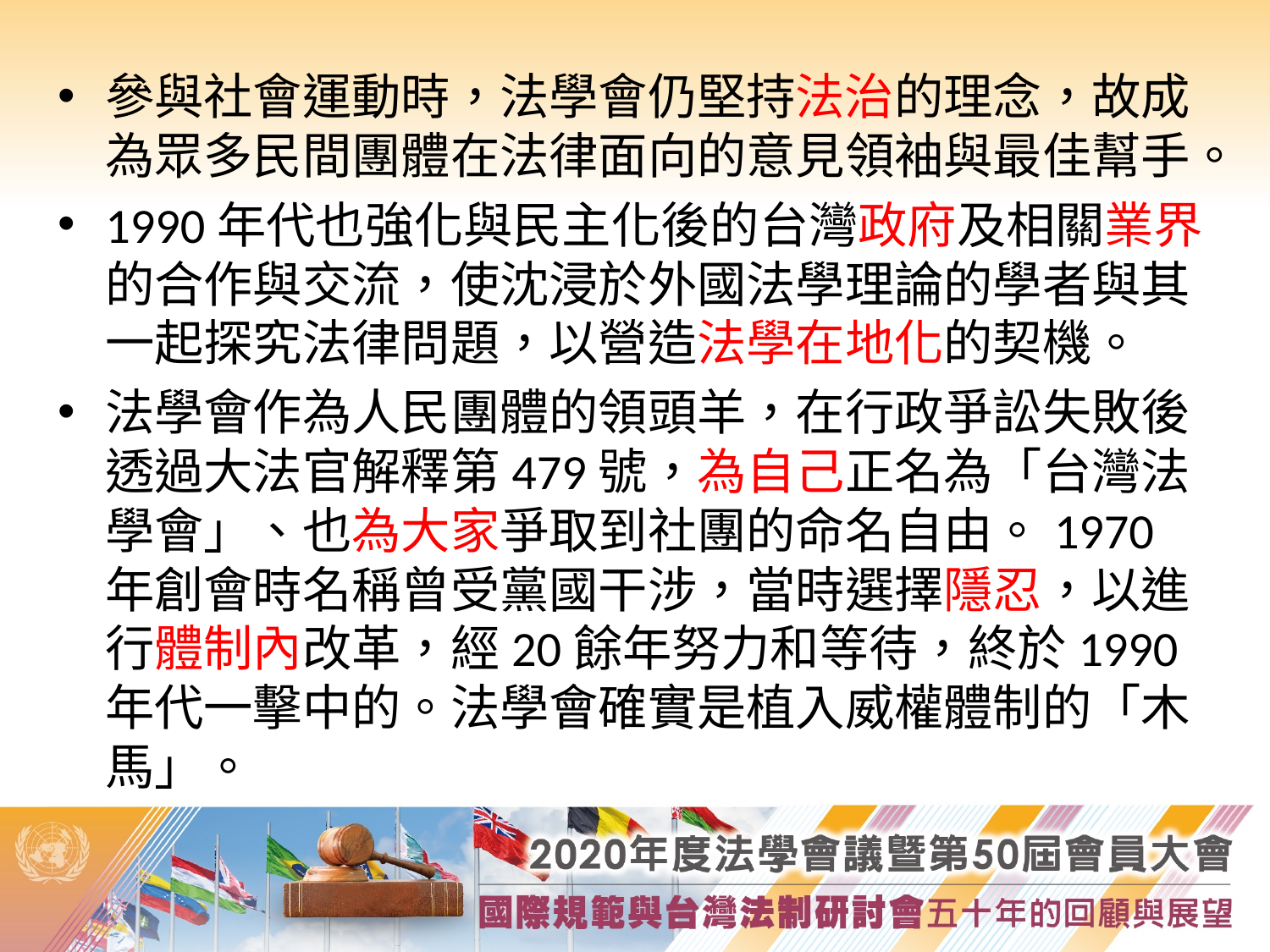

#
參與社會運動時，法學會仍堅持法治的理念，故成為眾多民間團體在法律面向的意見領袖與最佳幫手。
1990年代也強化與民主化後的台灣政府及相關業界的合作與交流，使沈浸於外國法學理論的學者與其一起探究法律問題，以營造法學在地化的契機。
法學會作為人民團體的領頭羊，在行政爭訟失敗後透過大法官解釋第479號，為自己正名為「台灣法學會」、也為大家爭取到社團的命名自由。1970年創會時名稱曾受黨國干涉，當時選擇隱忍，以進行體制內改革，經20餘年努力和等待，終於1990年代一擊中的。法學會確實是植入威權體制的「木馬」。